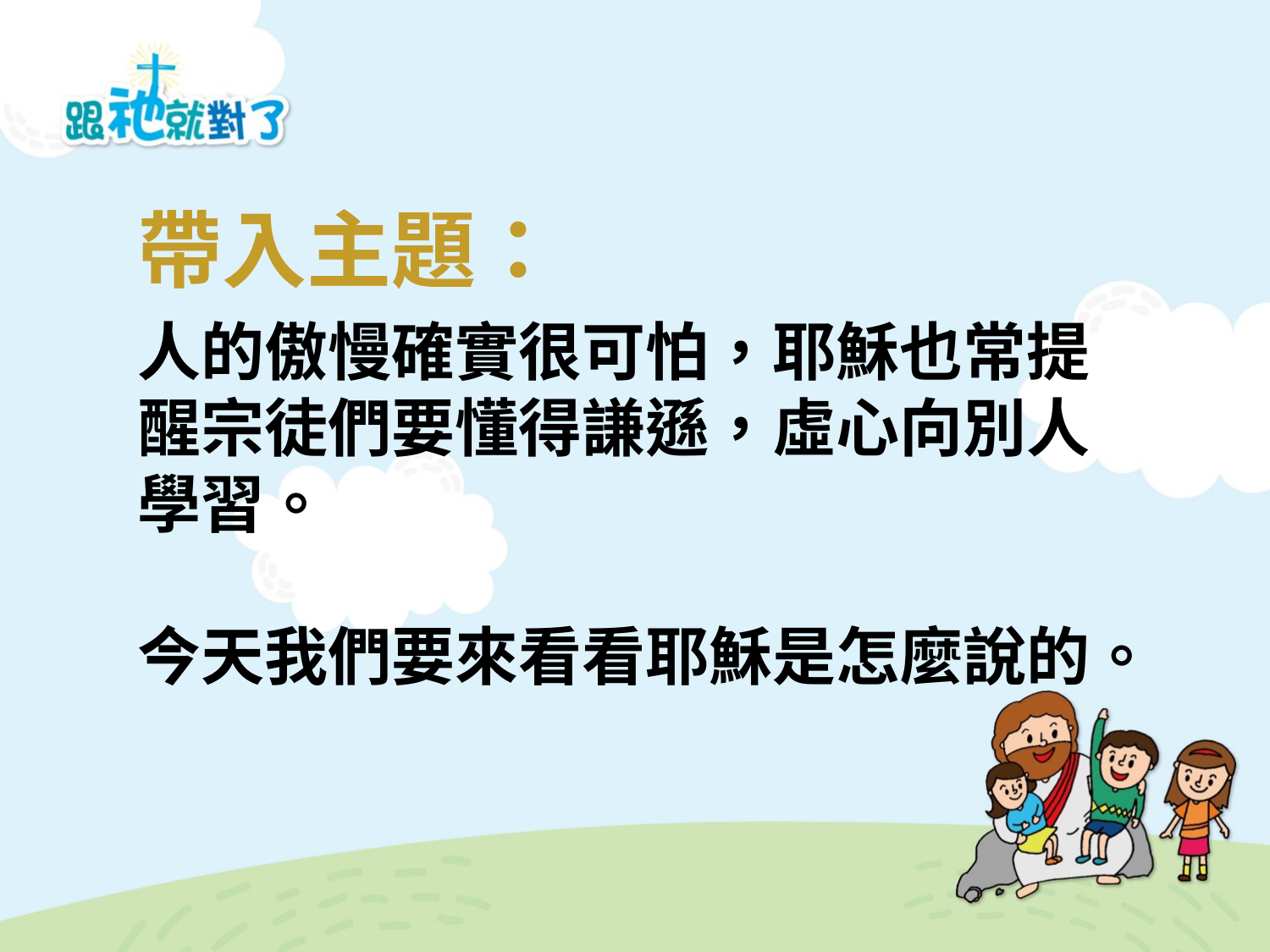

帶入主題：
人的傲慢確實很可怕，耶穌也常提醒宗徒們要懂得謙遜，虛心向別人學習。

今天我們要來看看耶穌是怎麼說的。